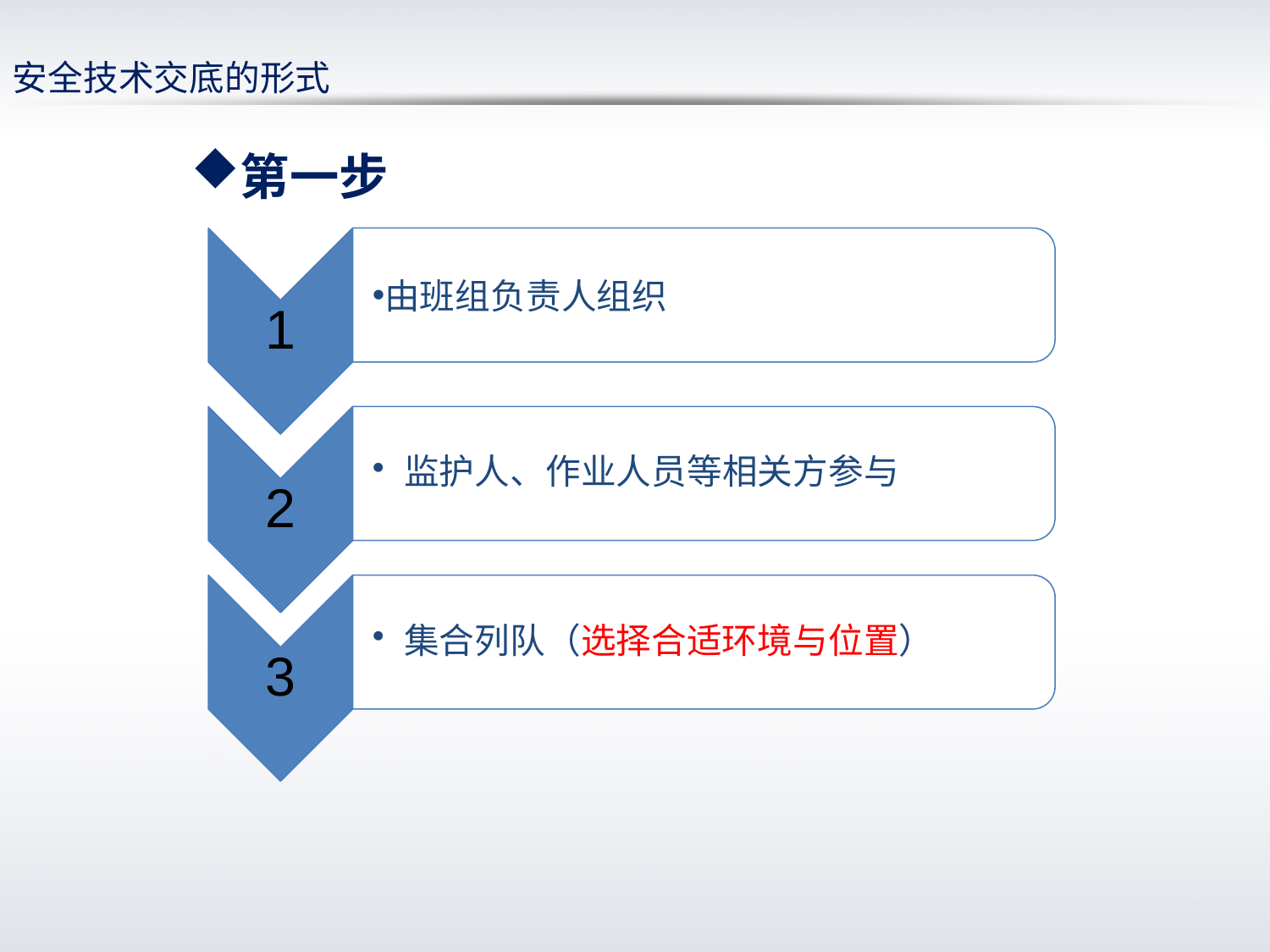

安全技术交底的形式
第一步

1

由班组负责人组织

2

监护人、作业人员等相关方参与

3

集合列队（选择合适环境与位置）
14